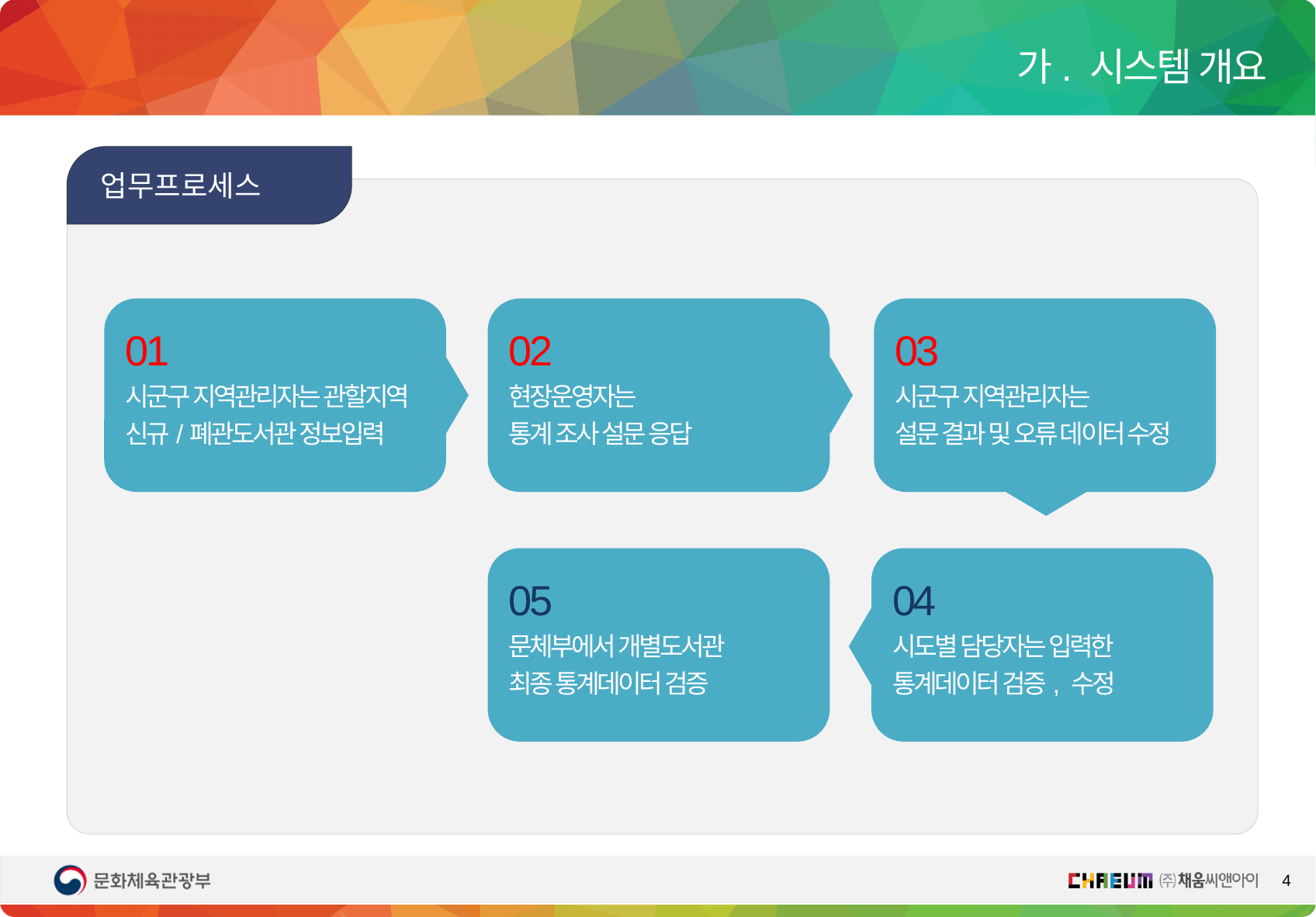

가. 시스템 개요
업무프로세스

01
시군구 지역관리자는 관할지역 신규/폐관도서관 정보입력
02
현장운영자는
통계 조사 설문 응답
03
시군구 지역관리자는
설문 결과 및 오류 데이터 수정

05
문체부에서 개별도서관
최종 통계데이터 검증

04
시도별 담당자는 입력한
통계데이터 검증, 수정

4